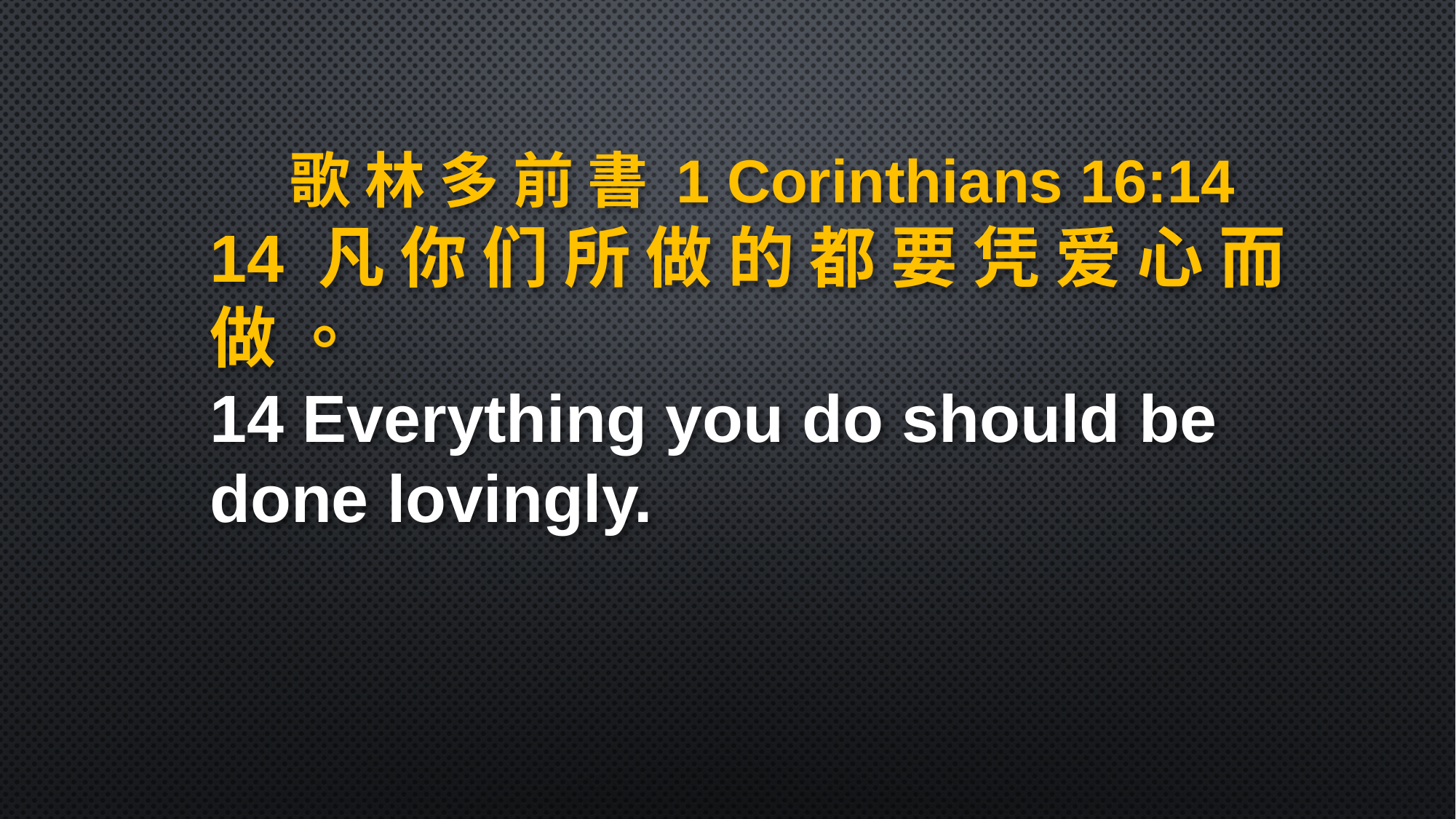

歌 林 多 前 書 1 Corinthians 16:14
14 凡 你 们 所 做 的 都 要 凭 爱 心 而 做 。
14 Everything you do should be done lovingly.